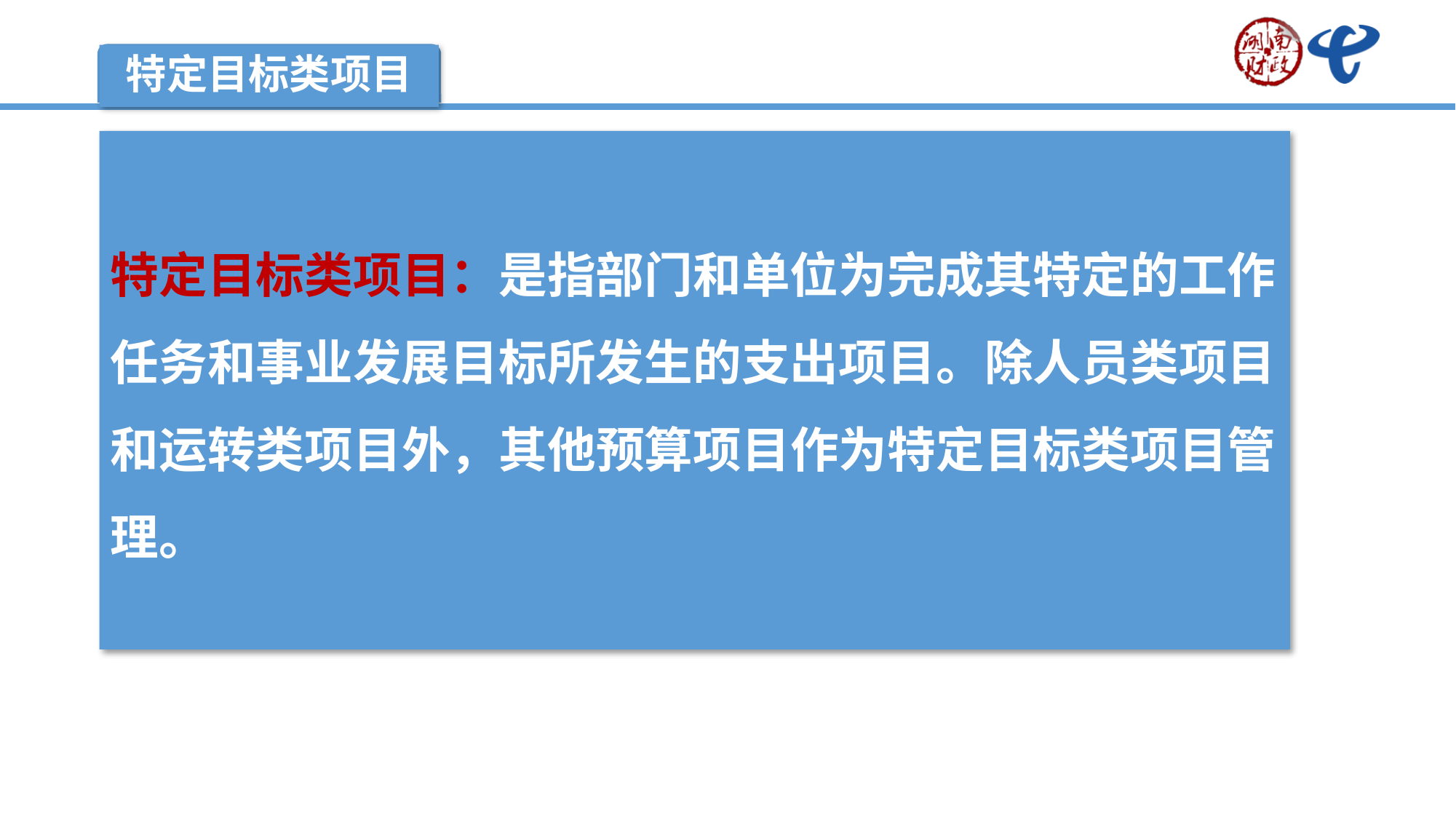

特定目标类项目
特定目标类项目：是指部门和单位为完成其特定的工作任务和事业发展目标所发生的支出项目。除人员类项目和运转类项目外，其他预算项目作为特定目标类项目管理。